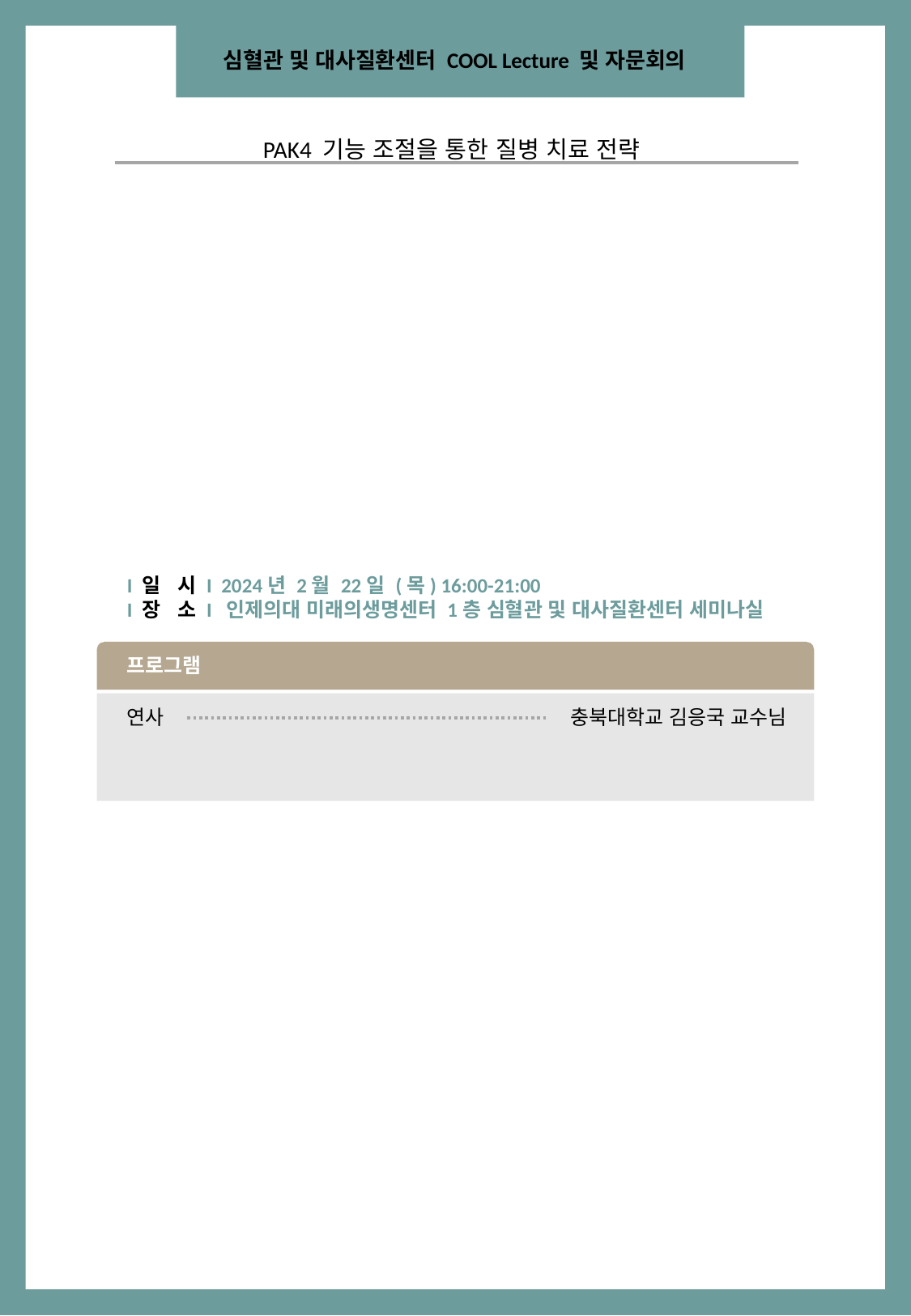

심혈관 및 대사질환센터 COOL Lecture 및 자문회의

PAK4 기능 조절을 통한 질병 치료 전략
I 일   시 I  2024년 2월 22일 (목) 16:00-21:00
I 장   소 I  인제의대 미래의생명센터 1층 심혈관 및 대사질환센터 세미나실

프로그램

충북대학교 김응국 교수님
연사